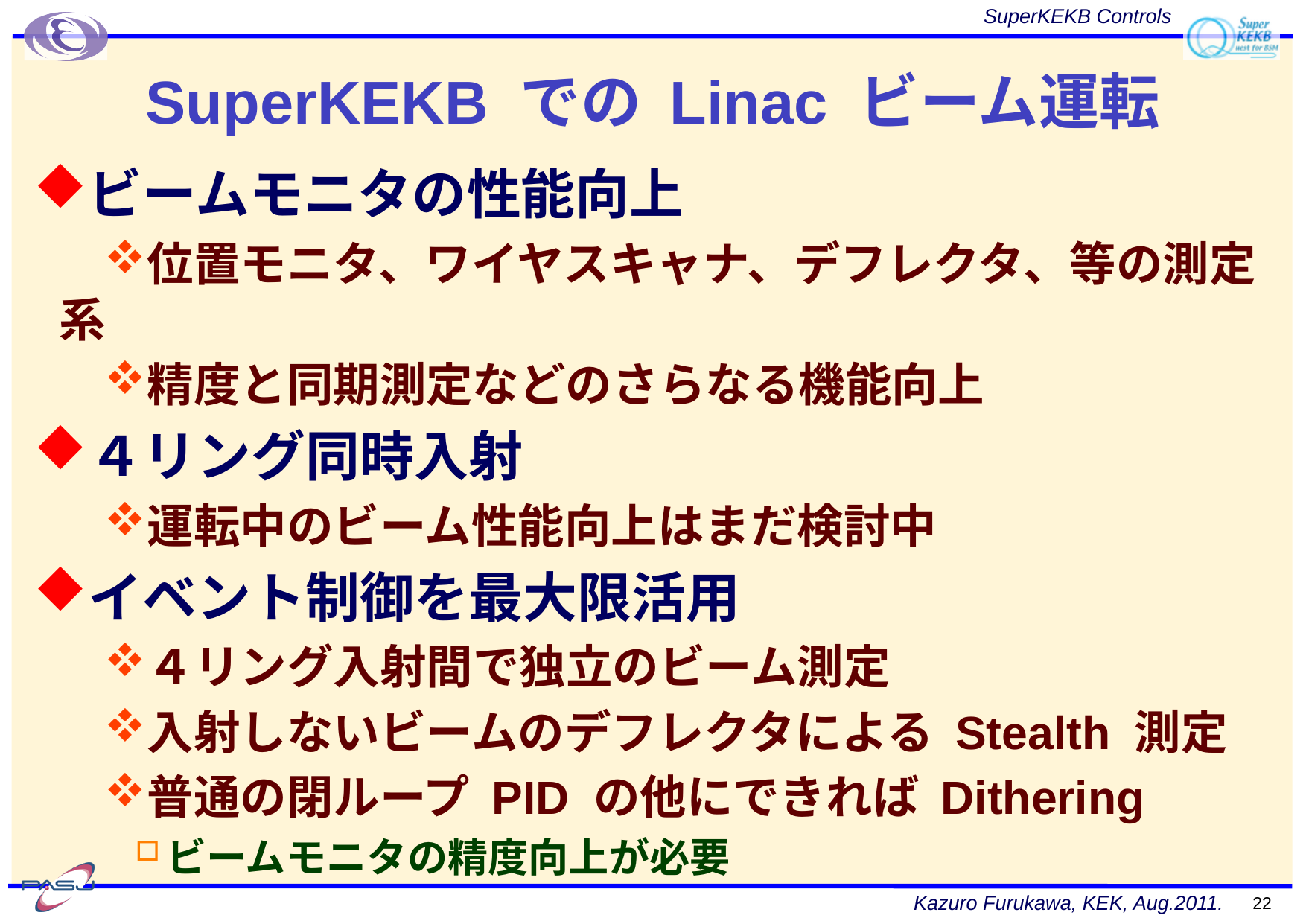

# SuperKEKB での Linac ビーム運転
ビームモニタの性能向上
位置モニタ、ワイヤスキャナ、デフレクタ、等の測定系
精度と同期測定などのさらなる機能向上
４リング同時入射
運転中のビーム性能向上はまだ検討中
イベント制御を最大限活用
４リング入射間で独立のビーム測定
入射しないビームのデフレクタによる Stealth 測定
普通の閉ループ PID の他にできれば Dithering
ビームモニタの精度向上が必要

22